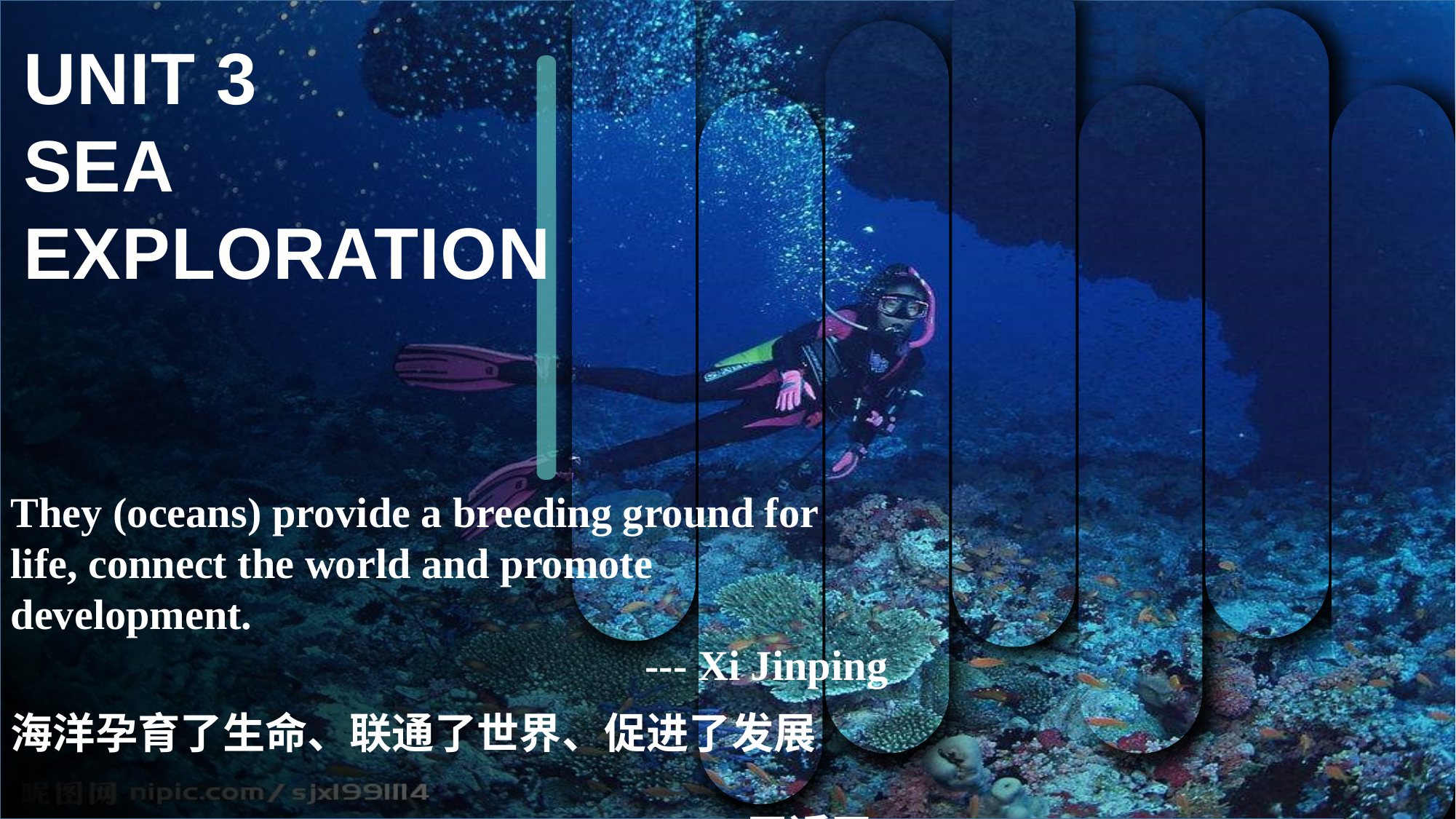

UNIT 3
SEA EXPLORATION

They (oceans) provide a breeding ground for life, connect the world and promote development.
                                               --- Xi Jinping
海洋孕育了生命、联通了世界、促进了发展
  --- 习近平